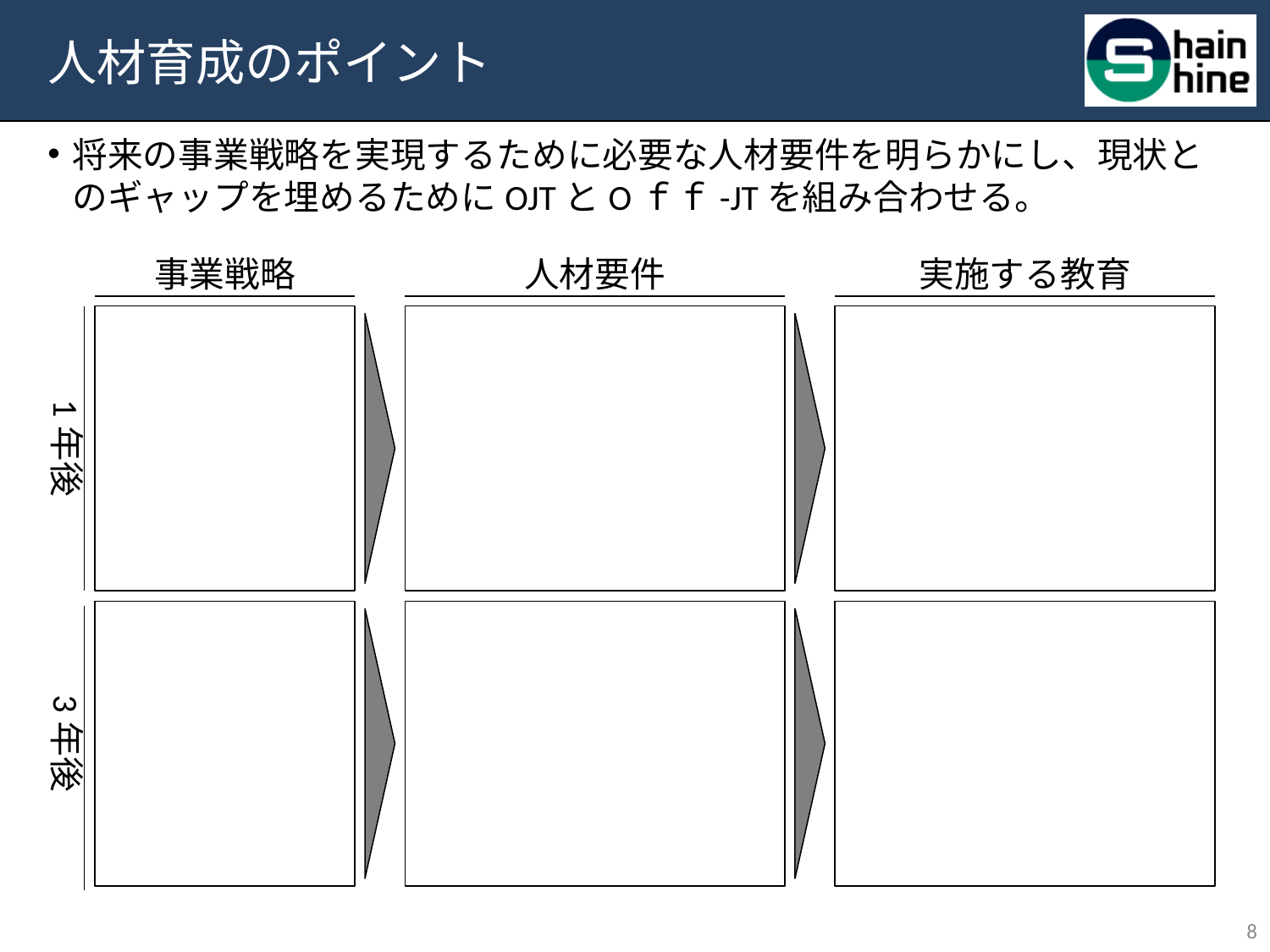

# 人材育成のポイント
将来の事業戦略を実現するために必要な人材要件を明らかにし、現状とのギャップを埋めるためにOJTとOｆｆ-JTを組み合わせる。
事業戦略
人材要件
実施する教育

1年後

3年後

8